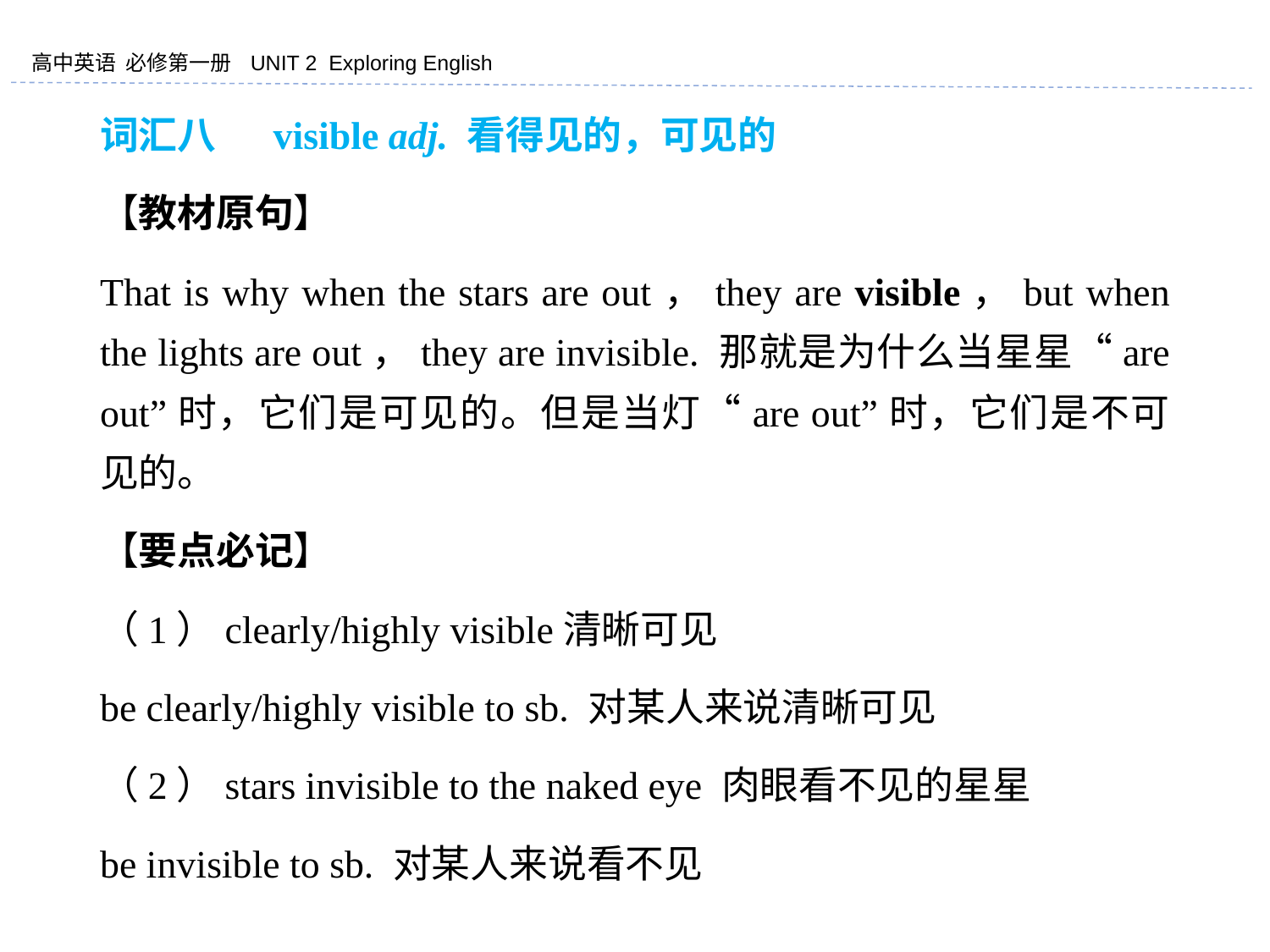

词汇八 　visible adj. 看得见的，可见的
【教材原句】
That is why when the stars are out，they are visible，but when the lights are out，they are invisible. 那就是为什么当星星“are out”时，它们是可见的。但是当灯“are out”时，它们是不可见的。
【要点必记】
（1）clearly/highly visible清晰可见
be clearly/highly visible to sb. 对某人来说清晰可见
（2）stars invisible to the naked eye 肉眼看不见的星星
be invisible to sb. 对某人来说看不见